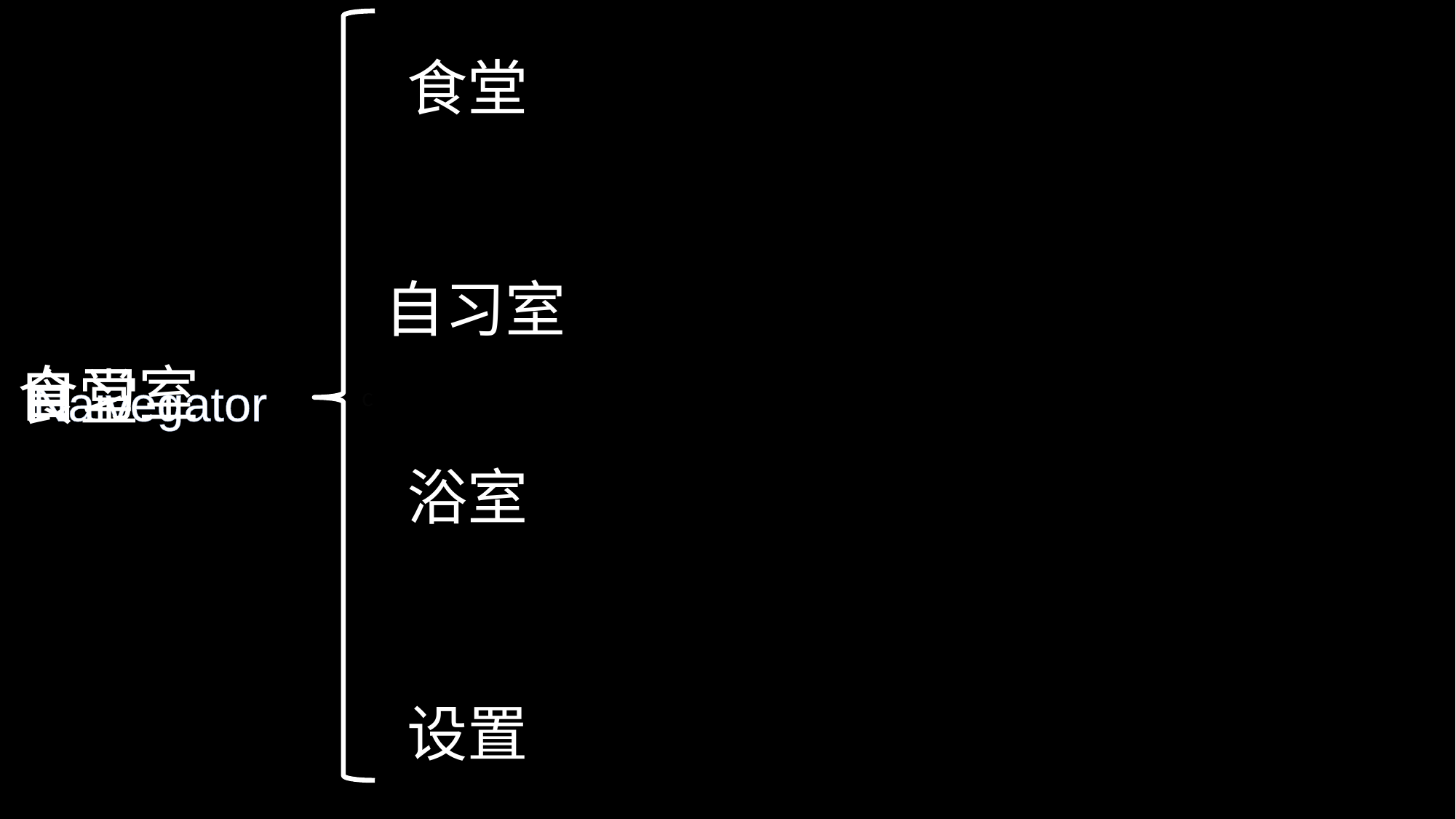

c
食堂
自习室
自习室
食堂
Naivegator
浴室
设置